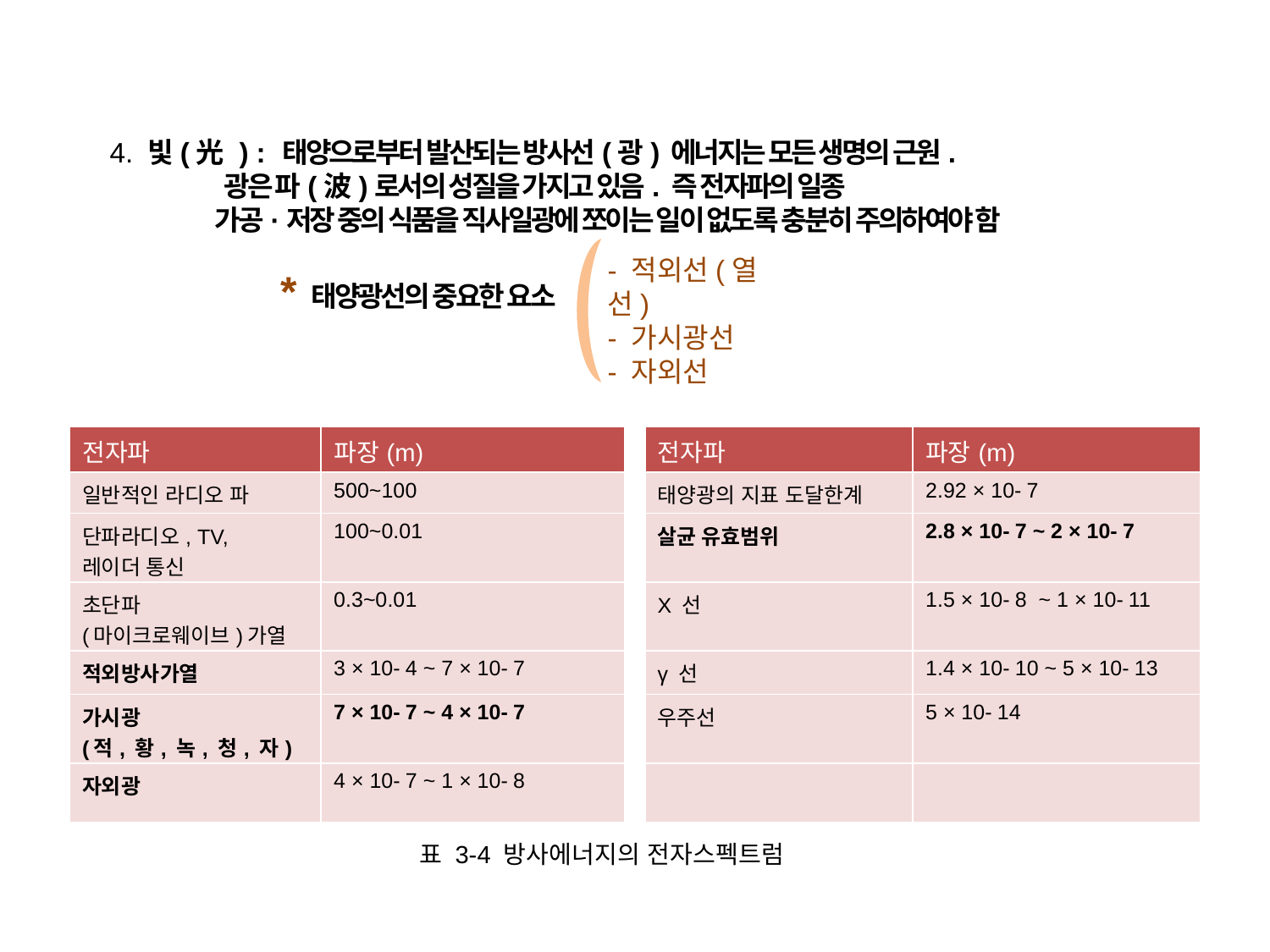

4. 빛(光 ) :  태양으로부터 발산되는 방사선(광) 에너지는 모든 생명의 근원.
                      광은 파(波)로서의 성질을 가지고 있음. 즉 전자파의 일종
                    가공·저장 중의 식품을 직사일광에 쪼이는 일이 없도록 충분히 주의하여야 함

- 적외선(열선)
- 가시광선
- 자외선
* 태양광선의 중요한 요소
| 전자파 | 파장(m) |
| --- | --- |
| 일반적인 라디오 파 | 500~100 |
| 단파라디오, TV,  레이더 통신 | 100~0.01 |
| 초단파 (마이크로웨이브)가열 | 0.3~0.01 |
| 적외방사가열 | 3 × 10- 4 ~ 7 × 10- 7 |
| 가시광 (적, 황, 녹, 청, 자) | 7 × 10- 7 ~ 4 × 10- 7 |
| 자외광 | 4 × 10- 7 ~ 1 × 10- 8 |
| 전자파 | 파장(m) |
| --- | --- |
| 태양광의 지표 도달한계 | 2.92 × 10- 7 |
| 살균 유효범위 | 2.8 × 10- 7 ~ 2 × 10- 7 |
| X 선 | 1.5 × 10- 8 ~ 1 × 10- 11 |
| γ 선 | 1.4 × 10- 10 ~ 5 × 10- 13 |
| 우주선 | 5 × 10- 14 |
|  |  |
표 3-4 방사에너지의 전자스펙트럼